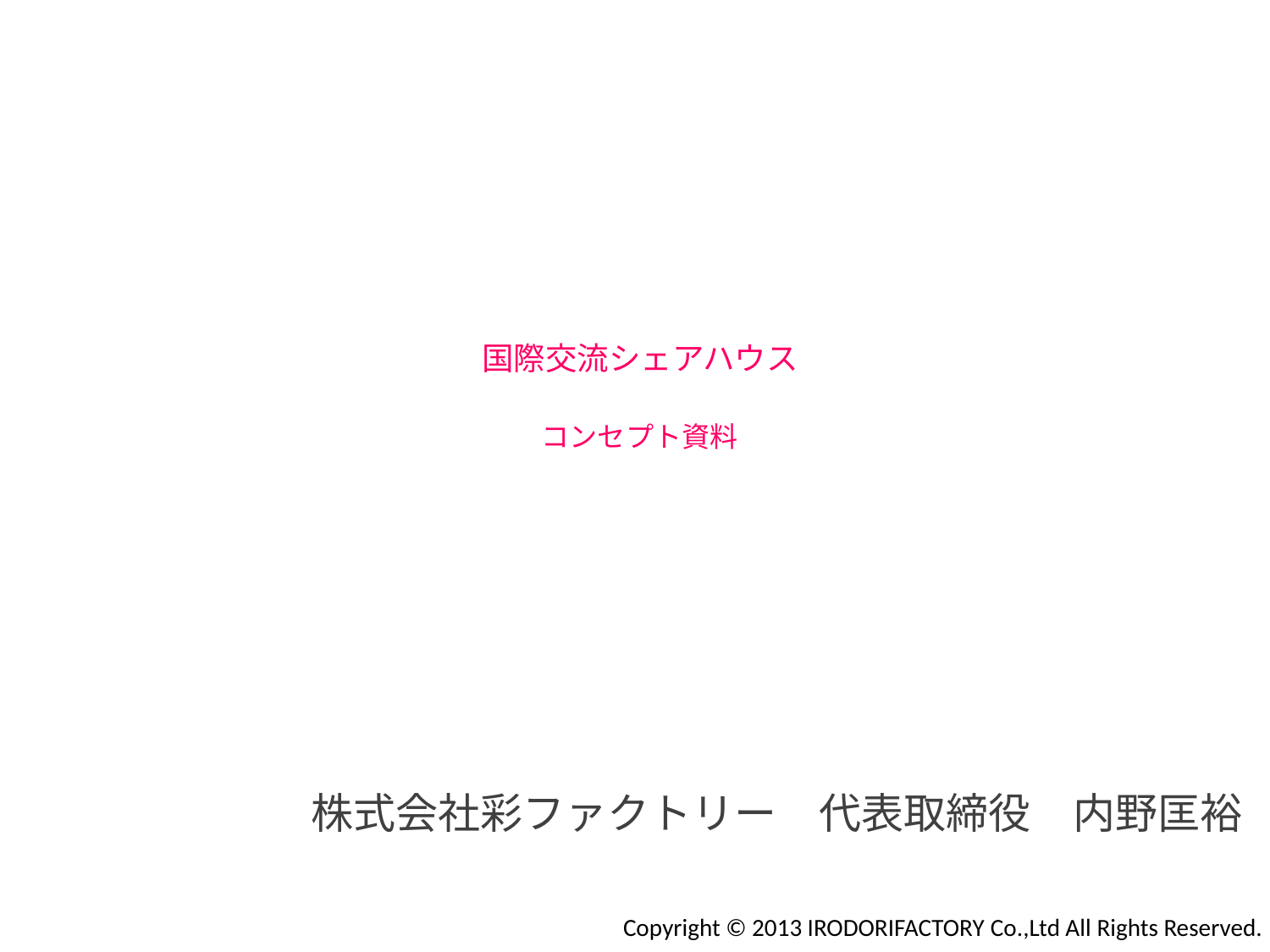

# 国際交流シェアハウス コンセプト資料

株式会社彩ファクトリー　代表取締役　内野匡裕
Copyright © 2013 IRODORIFACTORY Co.,Ltd All Rights Reserved.